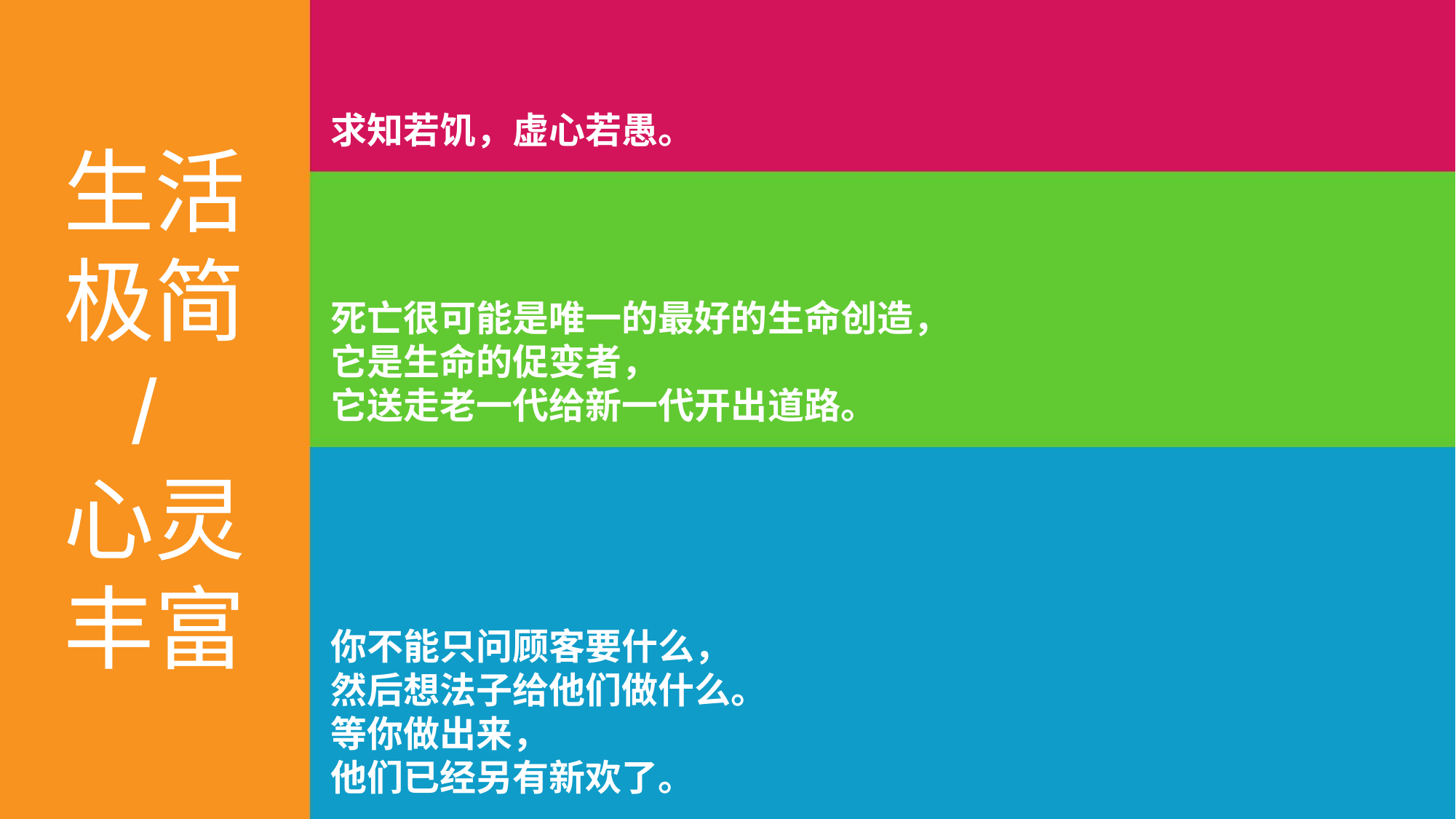

求知若饥，虚心若愚。
生活
极简
/
死亡很可能是唯一的最好的生命创造，
它是生命的促变者，
它送走老一代给新一代开出道路。
心灵
丰富
你不能只问顾客要什么，
然后想法子给他们做什么。
等你做出来，
他们已经另有新欢了。